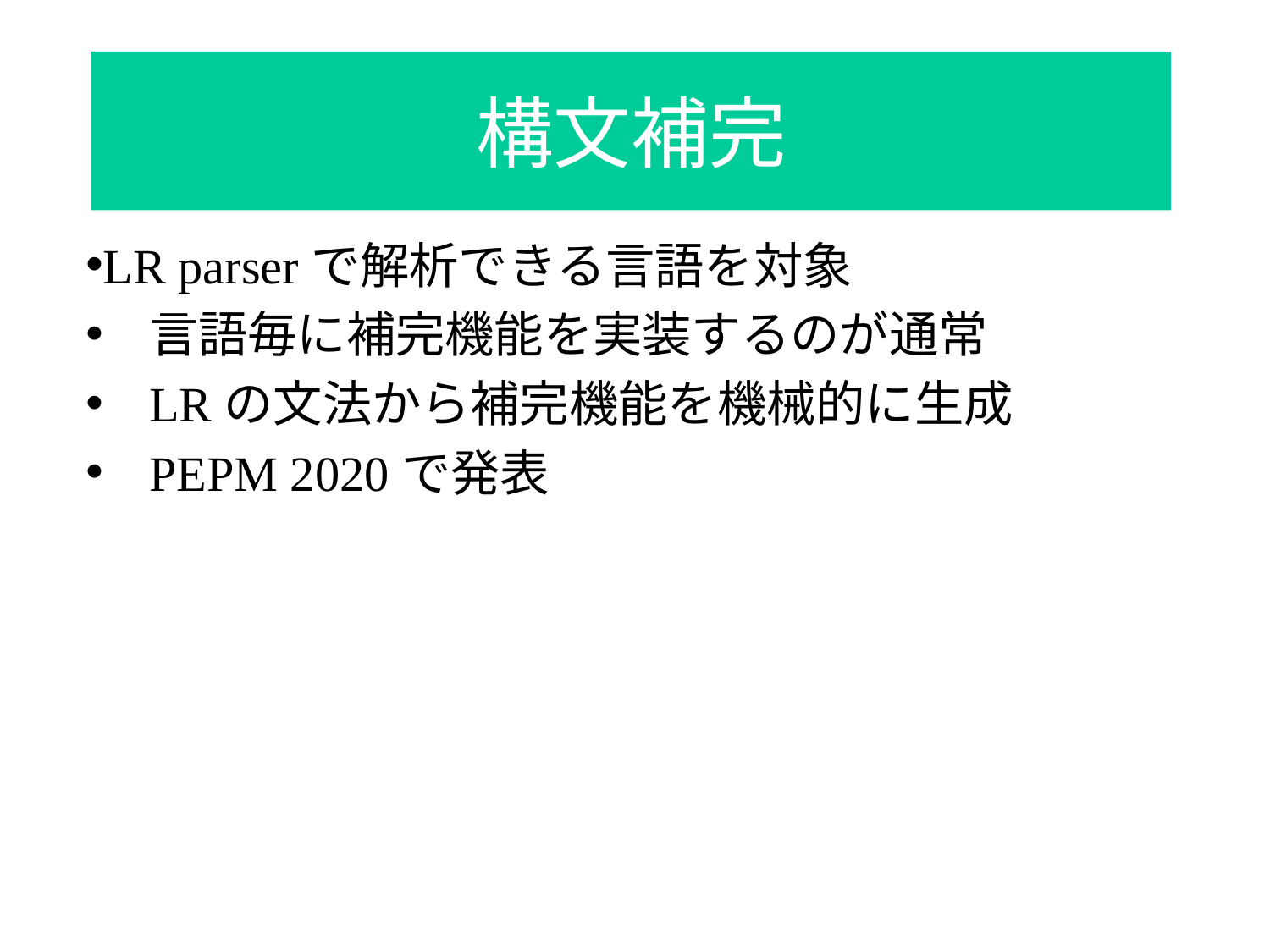

構文補完
LR parserで解析できる言語を対象
言語毎に補完機能を実装するのが通常
LRの文法から補完機能を機械的に生成
PEPM 2020で発表